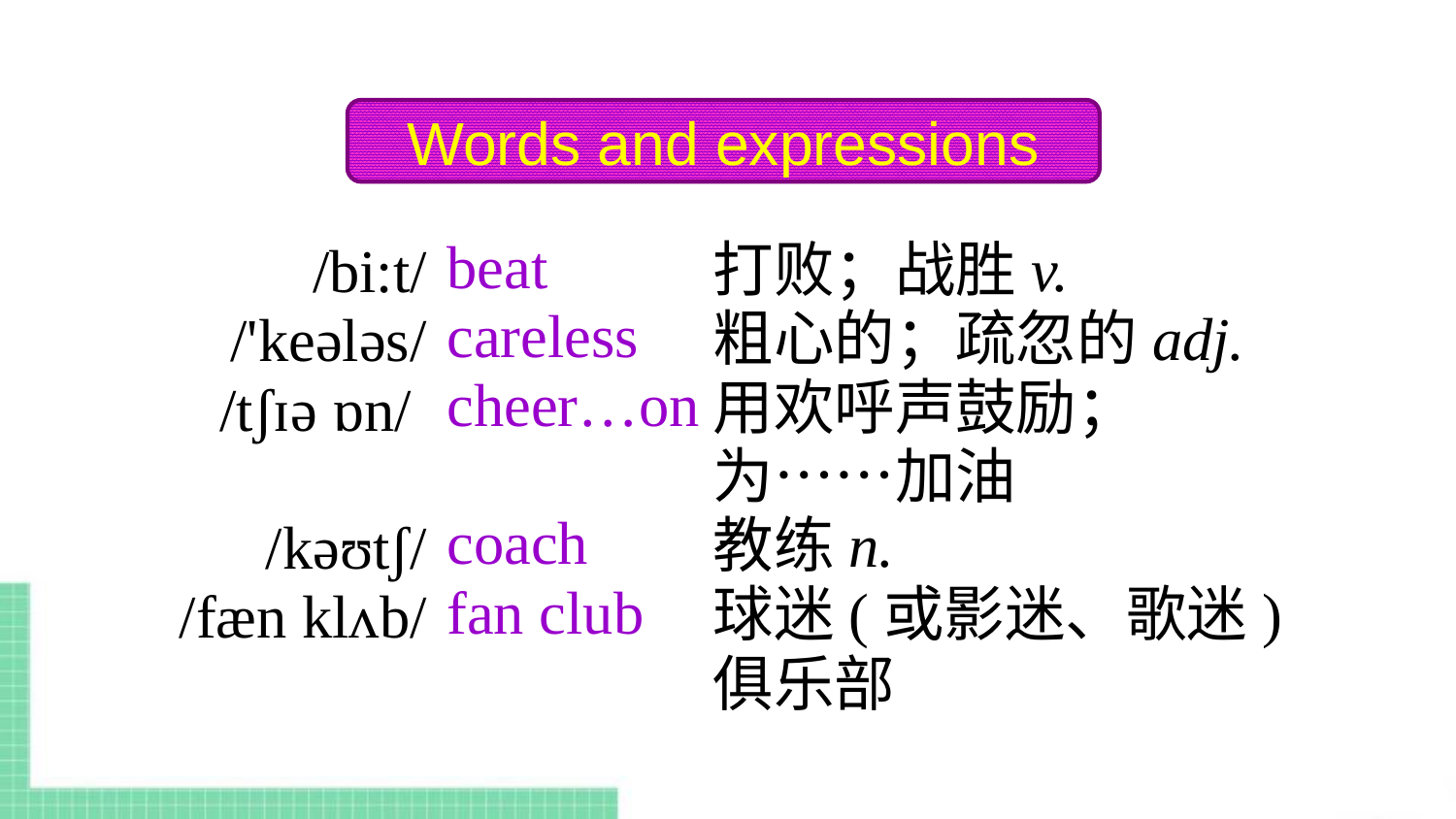

Words and expressions
beat
careless
cheer…on

coach
fan club

打败；战胜v.
粗心的；疏忽的adj.
用欢呼声鼓励；
为……加油
教练n.
球迷(或影迷、歌迷)
俱乐部
/bi:t/
/'keələs/
/tʃɪə ɒn/

/kəʊtʃ/
/fæn klʌb/